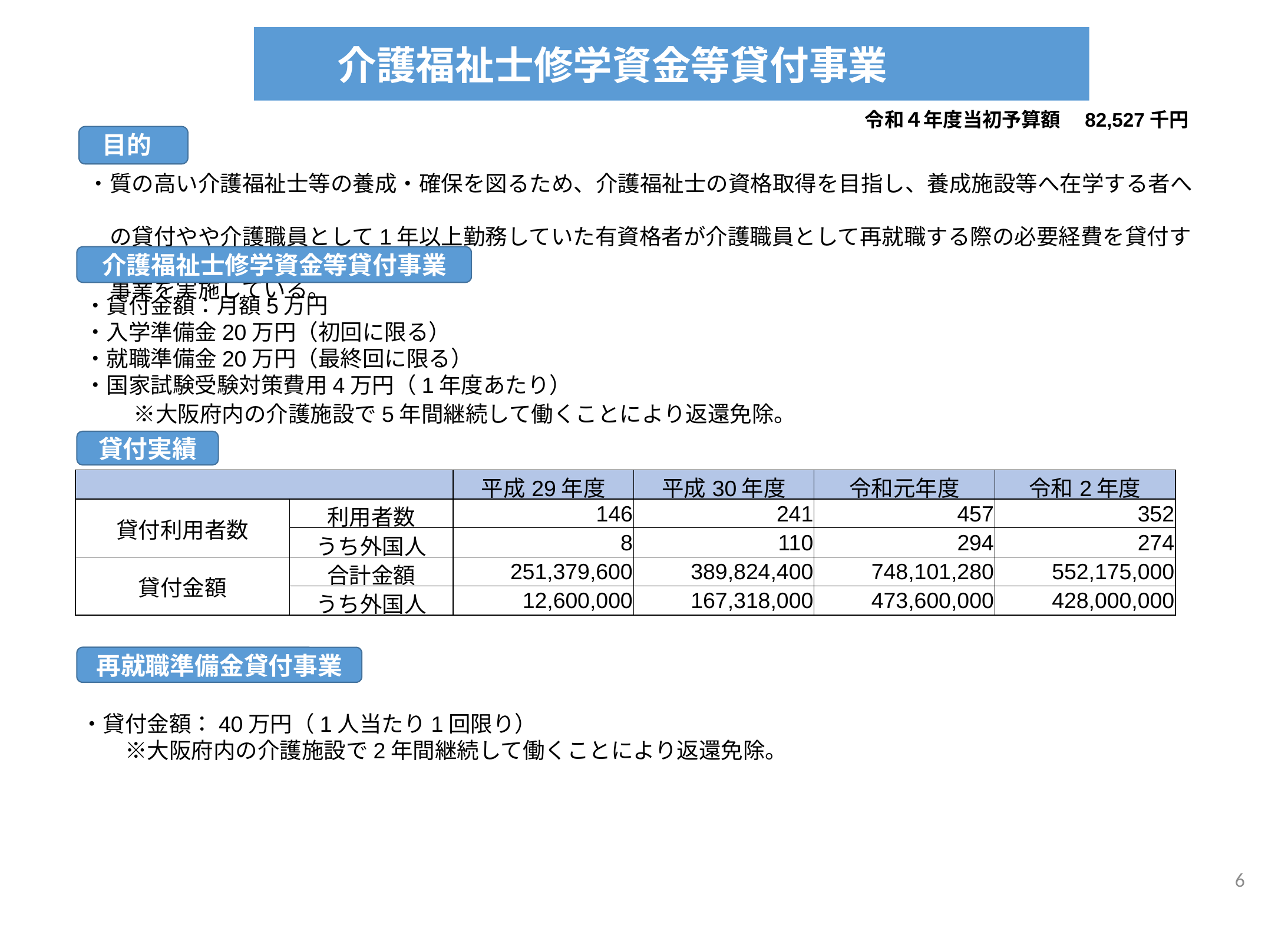

介護福祉士修学資金等貸付事業
令和４年度当初予算額　82,527千円
目的

・質の高い介護福祉士等の養成・確保を図るため、介護福祉士の資格取得を目指し、養成施設等へ在学する者へ
　の貸付やや介護職員として1年以上勤務していた有資格者が介護職員として再就職する際の必要経費を貸付する
　事業を実施している。
介護福祉士修学資金等貸付事業
・貸付金額：月額5万円
・入学準備金20万円（初回に限る）
・就職準備金20万円（最終回に限る）
・国家試験受験対策費用4万円（1年度あたり）
　　※大阪府内の介護施設で5年間継続して働くことにより返還免除。
貸付実績
|  |  | 平成29年度 | 平成30年度 | 令和元年度 | 令和2年度 |
| --- | --- | --- | --- | --- | --- |
| 貸付利用者数 | 利用者数 | 146 | 241 | 457 | 352 |
|  | うち外国人 | 8 | 110 | 294 | 274 |
| 貸付金額 | 合計金額 | 251,379,600 | 389,824,400 | 748,101,280 | 552,175,000 |
|  | うち外国人 | 12,600,000 | 167,318,000 | 473,600,000 | 428,000,000 |
再就職準備金貸付事業
・貸付金額：40万円（1人当たり1回限り）
　　※大阪府内の介護施設で2年間継続して働くことにより返還免除。
6